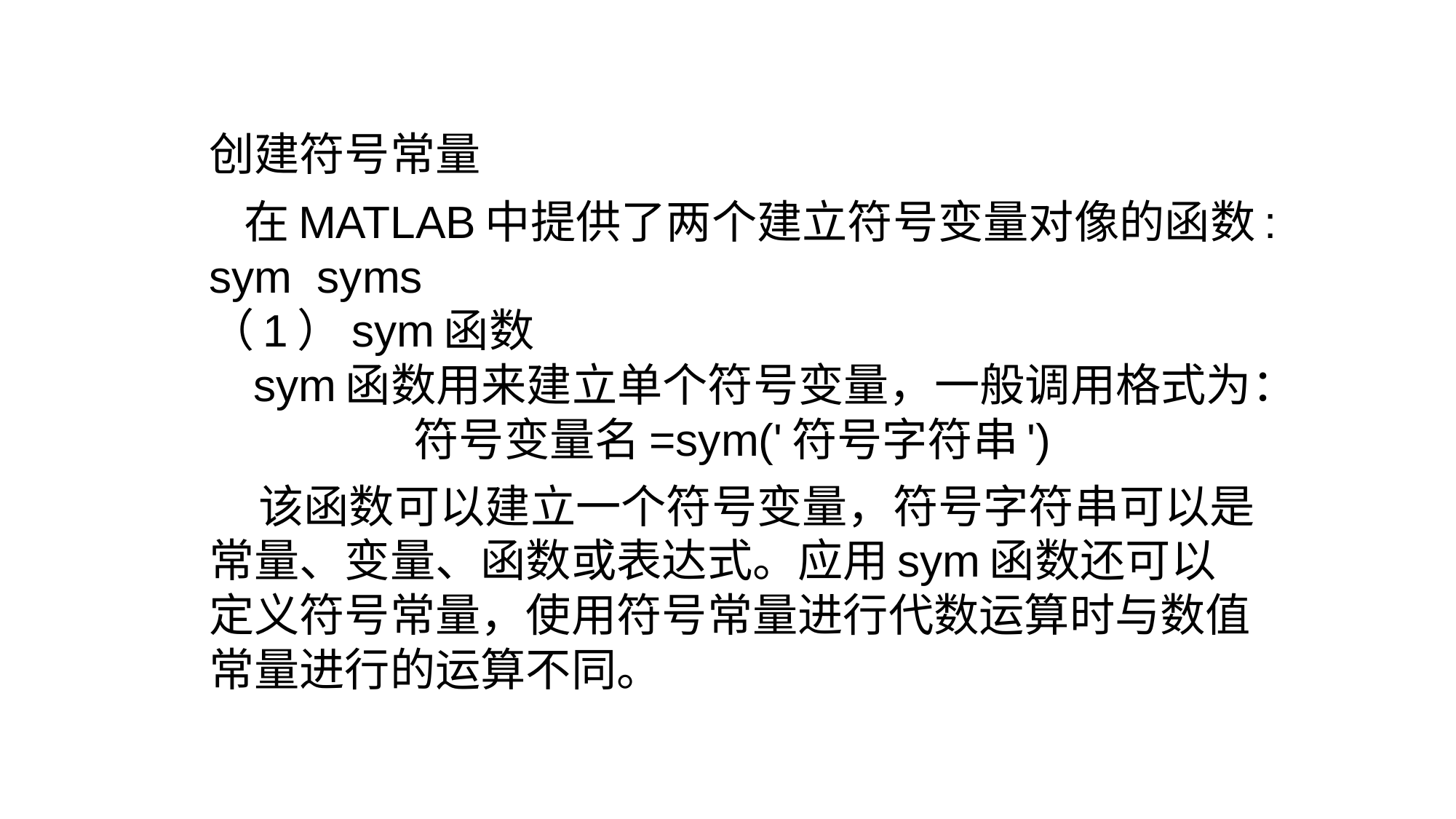

#
创建符号常量
   在MATLAB中提供了两个建立符号变量对像的函数:sym  syms
（1）sym函数
    sym函数用来建立单个符号变量，一般调用格式为：
符号变量名=sym('符号字符串')
    该函数可以建立一个符号变量，符号字符串可以是常量、变量、函数或表达式。应用sym函数还可以定义符号常量，使用符号常量进行代数运算时与数值常量进行的运算不同。